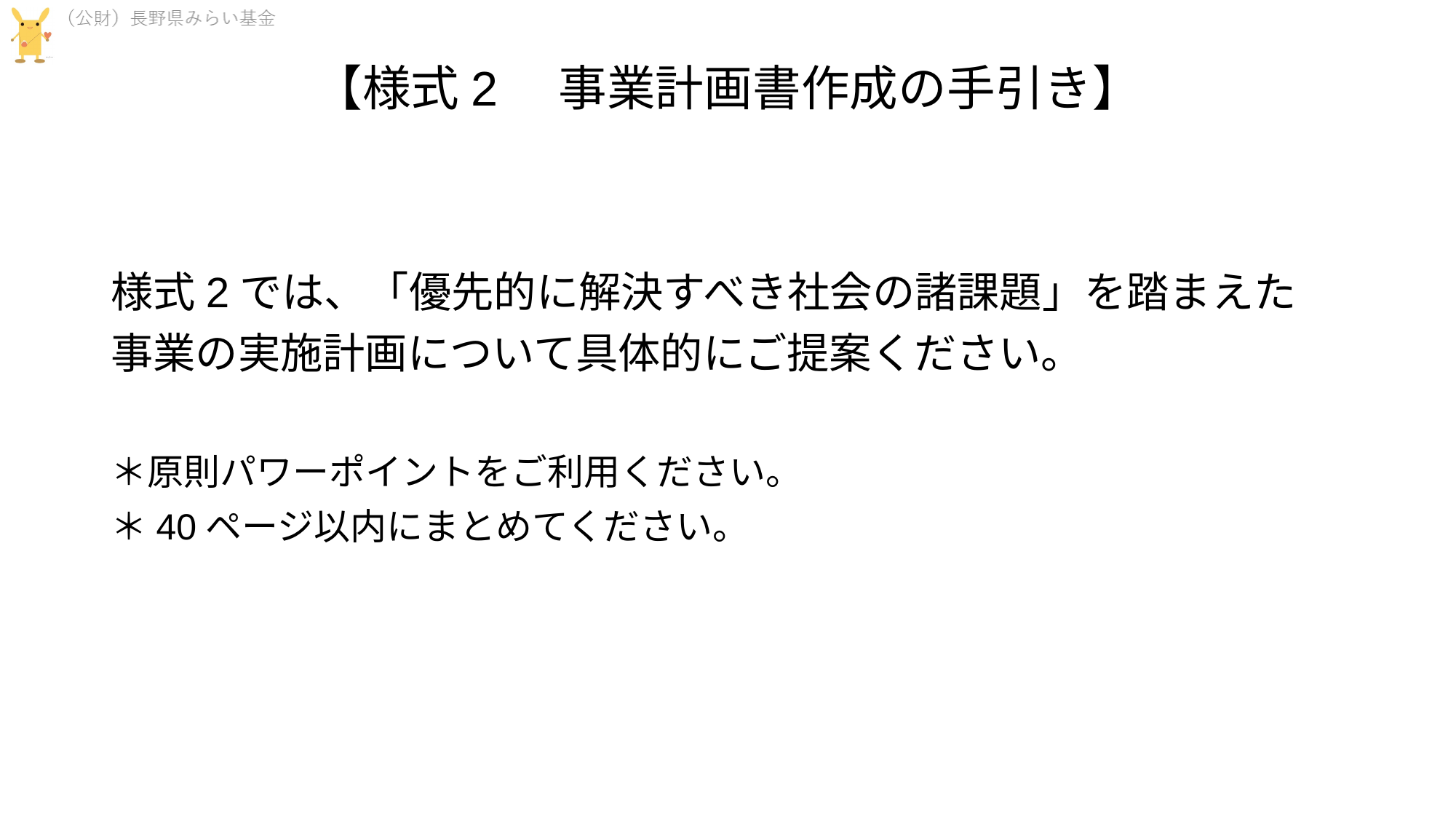

# 【様式2　事業計画書作成の手引き】
様式2では、「優先的に解決すべき社会の諸課題」を踏まえた
事業の実施計画について具体的にご提案ください。

＊原則パワーポイントをご利用ください。
＊40ページ以内にまとめてください。